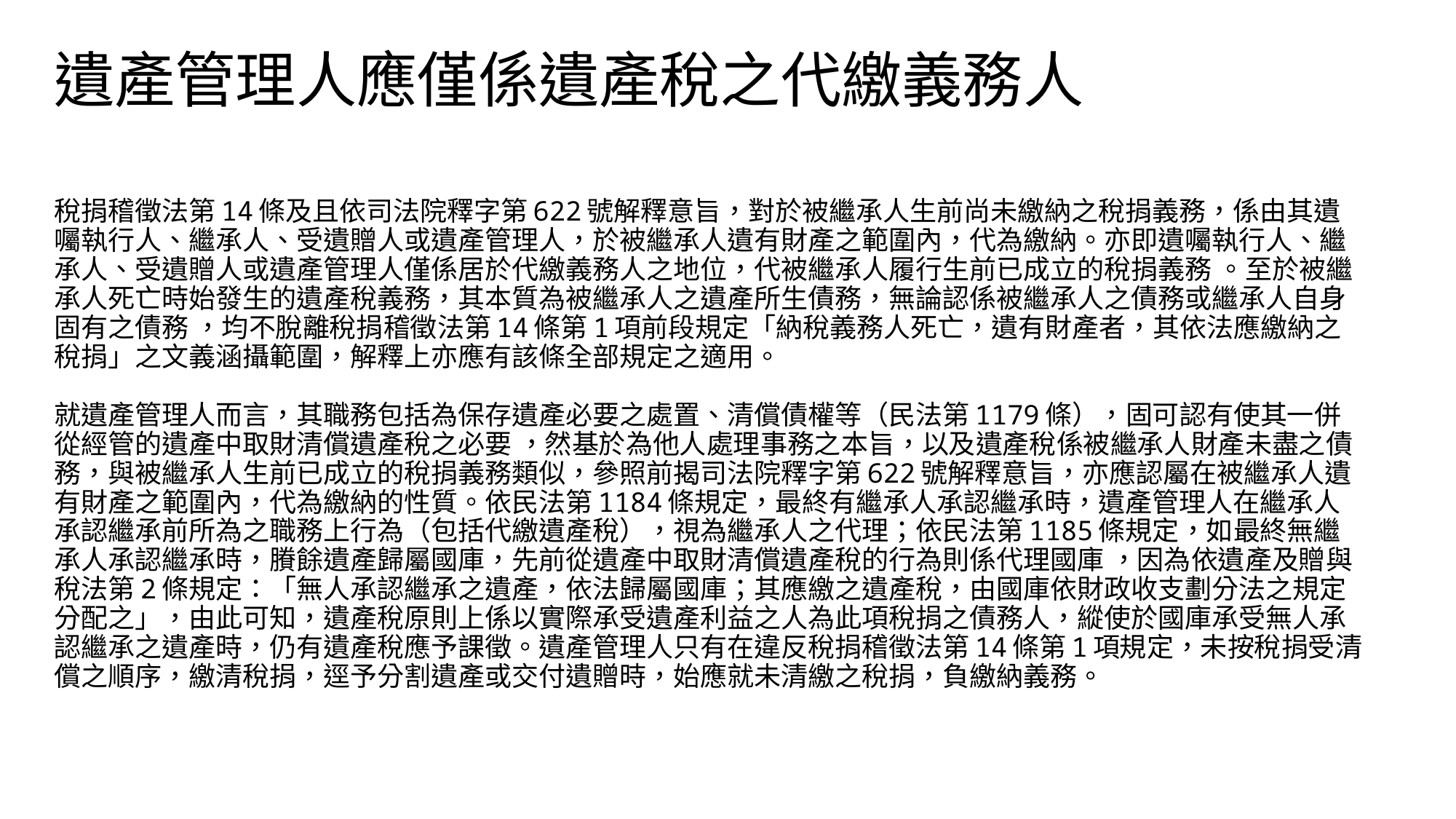

遺產管理人應僅係遺產稅之代繳義務人
# 稅捐稽徵法第14條及且依司法院釋字第622號解釋意旨，對於被繼承人生前尚未繳納之稅捐義務，係由其遺囑執行人、繼承人、受遺贈人或遺產管理人，於被繼承人遺有財產之範圍內，代為繳納。亦即遺囑執行人、繼承人、受遺贈人或遺產管理人僅係居於代繳義務人之地位，代被繼承人履行生前已成立的稅捐義務 。至於被繼承人死亡時始發生的遺產稅義務，其本質為被繼承人之遺產所生債務，無論認係被繼承人之債務或繼承人自身固有之債務 ，均不脫離稅捐稽徵法第14條第1項前段規定「納稅義務人死亡，遺有財產者，其依法應繳納之稅捐」之文義涵攝範圍，解釋上亦應有該條全部規定之適用。 就遺產管理人而言，其職務包括為保存遺產必要之處置、清償債權等（民法第1179條），固可認有使其一併從經管的遺產中取財清償遺產稅之必要 ，然基於為他人處理事務之本旨，以及遺產稅係被繼承人財產未盡之債務，與被繼承人生前已成立的稅捐義務類似，參照前揭司法院釋字第622號解釋意旨，亦應認屬在被繼承人遺有財產之範圍內，代為繳納的性質。依民法第1184條規定，最終有繼承人承認繼承時，遺產管理人在繼承人承認繼承前所為之職務上行為（包括代繳遺產稅），視為繼承人之代理；依民法第1185條規定，如最終無繼承人承認繼承時，賸餘遺產歸屬國庫，先前從遺產中取財清償遺產稅的行為則係代理國庫 ，因為依遺產及贈與稅法第2條規定：「無人承認繼承之遺產，依法歸屬國庫；其應繳之遺產稅，由國庫依財政收支劃分法之規定分配之」，由此可知，遺產稅原則上係以實際承受遺產利益之人為此項稅捐之債務人，縱使於國庫承受無人承認繼承之遺產時，仍有遺產稅應予課徵。遺產管理人只有在違反稅捐稽徵法第14條第1項規定，未按稅捐受清償之順序，繳清稅捐，逕予分割遺產或交付遺贈時，始應就未清繳之稅捐，負繳納義務。